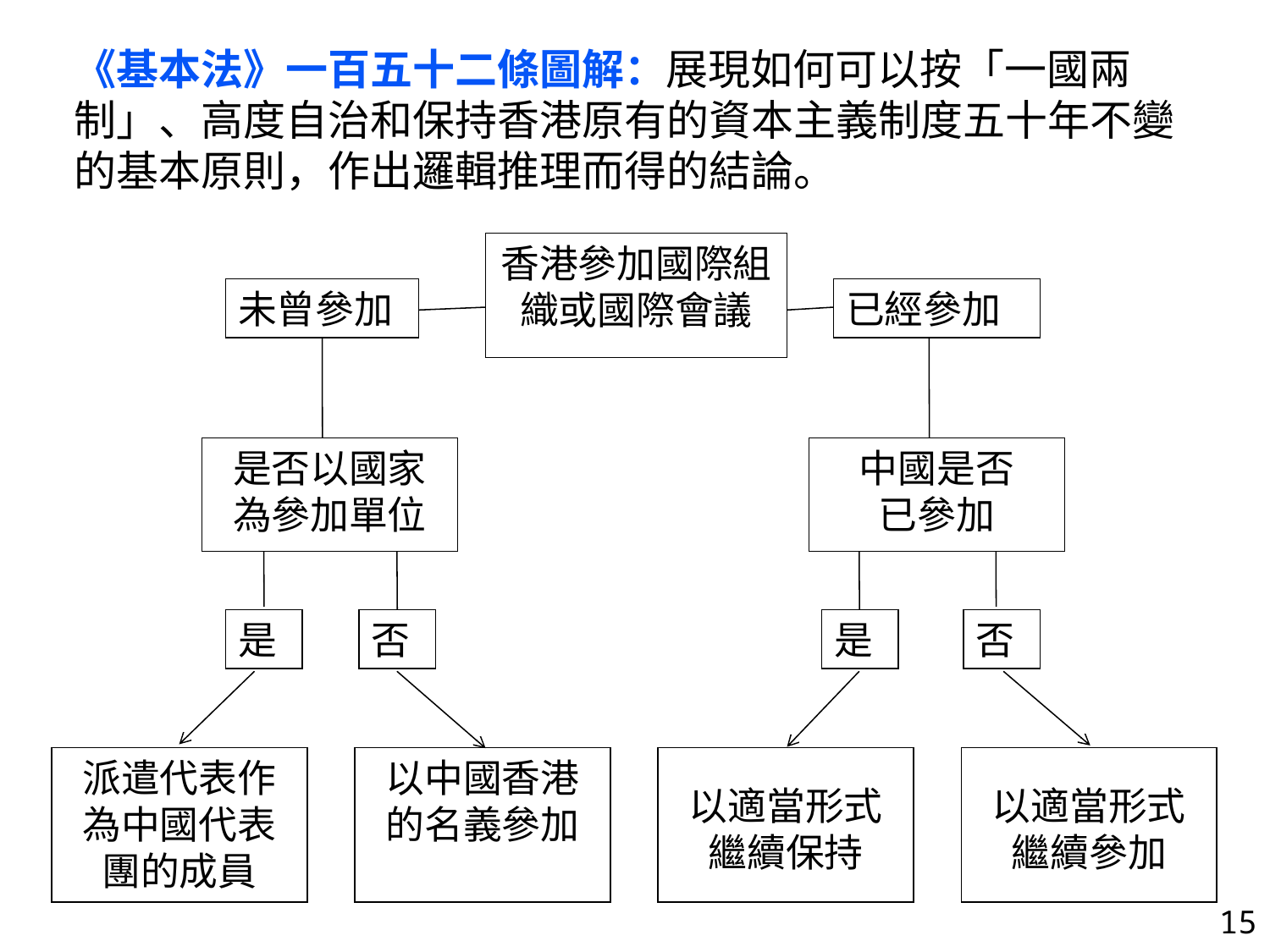

《基本法》一百五十二條圖解：展現如何可以按「一國兩制」、高度自治和保持香港原有的資本主義制度五十年不變的基本原則，作出邏輯推理而得的結論。
香港參加國際組織或國際會議
未曾參加
已經參加

是否以國家為參加單位
中國是否
已參加

是
否
是
否

派遣代表作為中國代表團的成員

以中國香港的名義參加

以適當形式
繼續保持
以適當形式
繼續參加
15